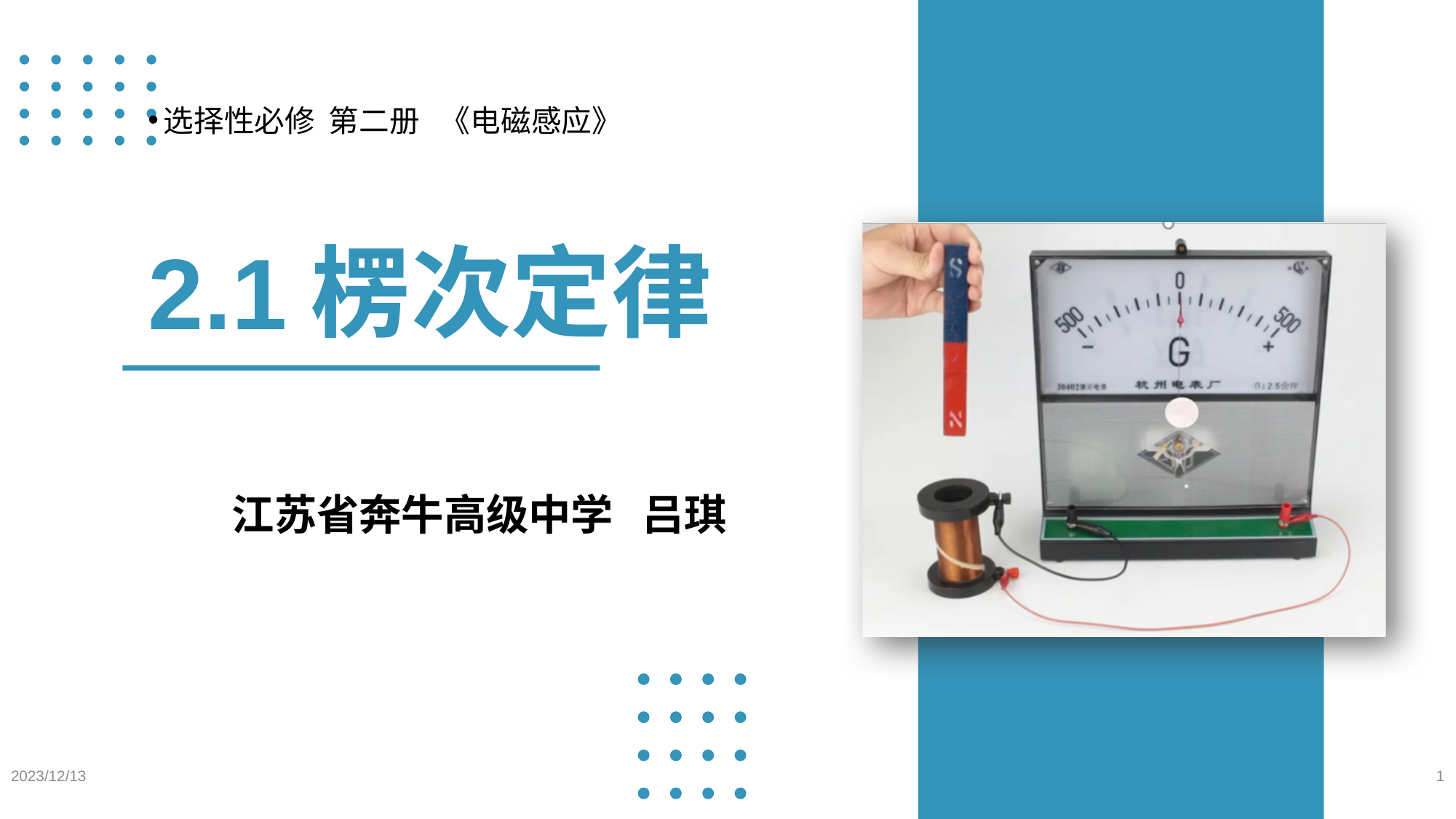

选择性必修  第二册   《电磁感应》
2.1楞次定律
江苏省奔牛高级中学   吕琪
2023/12/13
1